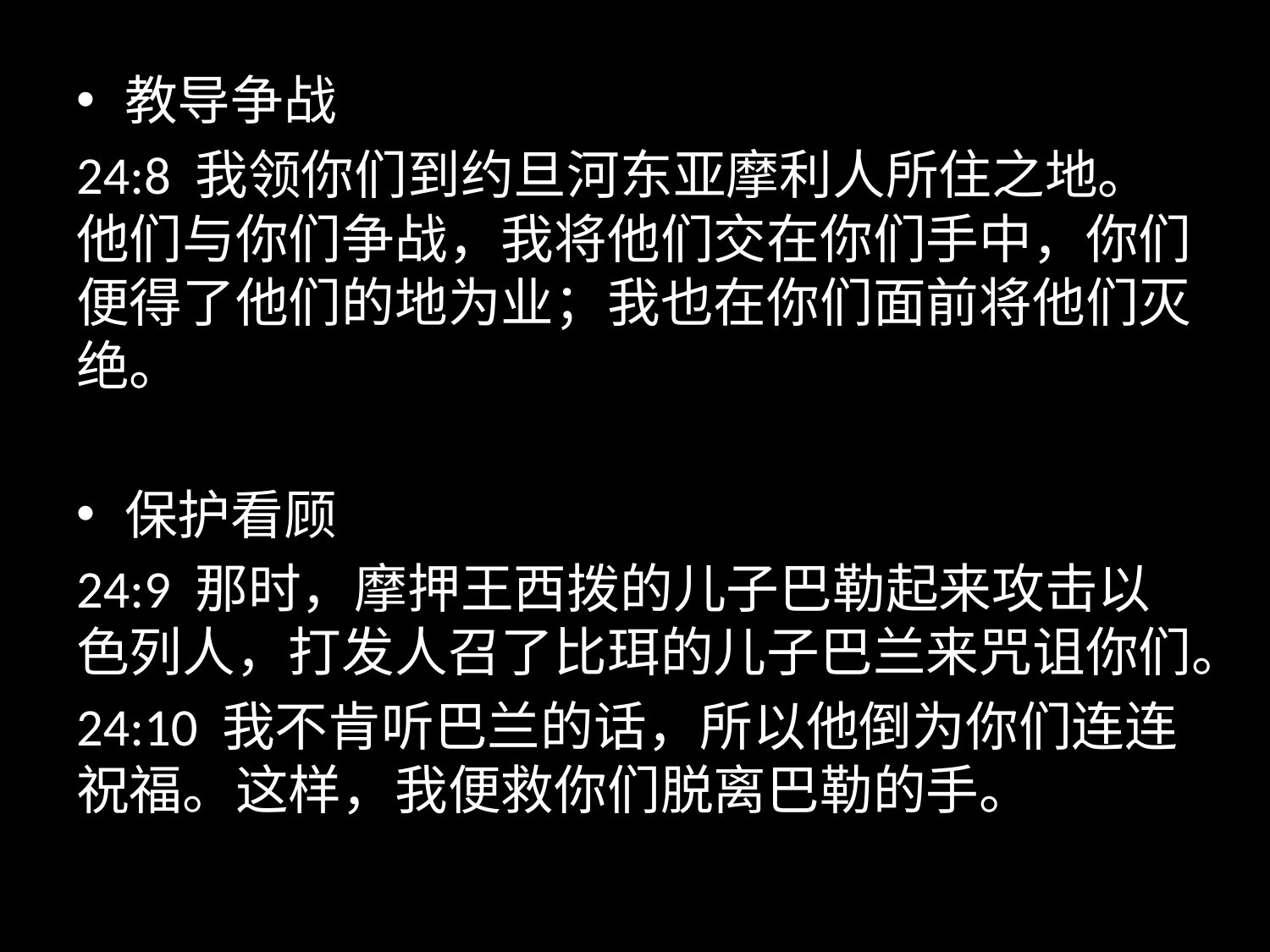

教导争战
24:8 我领你们到约旦河东亚摩利人所住之地。他们与你们争战，我将他们交在你们手中，你们便得了他们的地为业；我也在你们面前将他们灭绝。

保护看顾
24:9 那时，摩押王西拨的儿子巴勒起来攻击以色列人，打发人召了比珥的儿子巴兰来咒诅你们。
24:10 我不肯听巴兰的话，所以他倒为你们连连祝福。这样，我便救你们脱离巴勒的手。